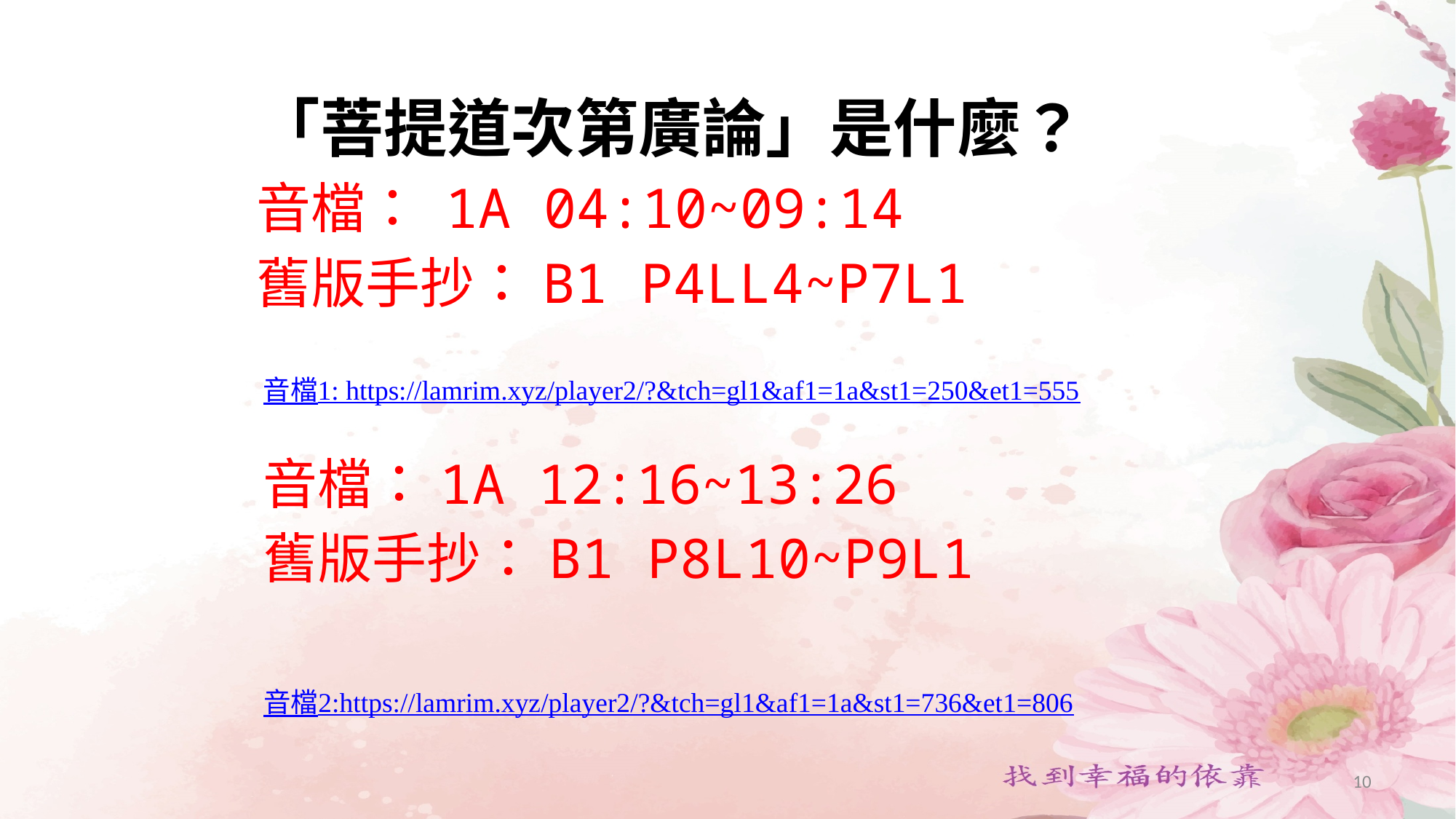

「菩提道次第廣論」是什麼？
音檔： 1A 04:10~09:14
舊版手抄：B1 P4LL4~P7L1
音檔1: https://lamrim.xyz/player2/?&tch=gl1&af1=1a&st1=250&et1=555
音檔：1A 12:16~13:26
舊版手抄：B1 P8L10~P9L1
音檔2:https://lamrim.xyz/player2/?&tch=gl1&af1=1a&st1=736&et1=806
10